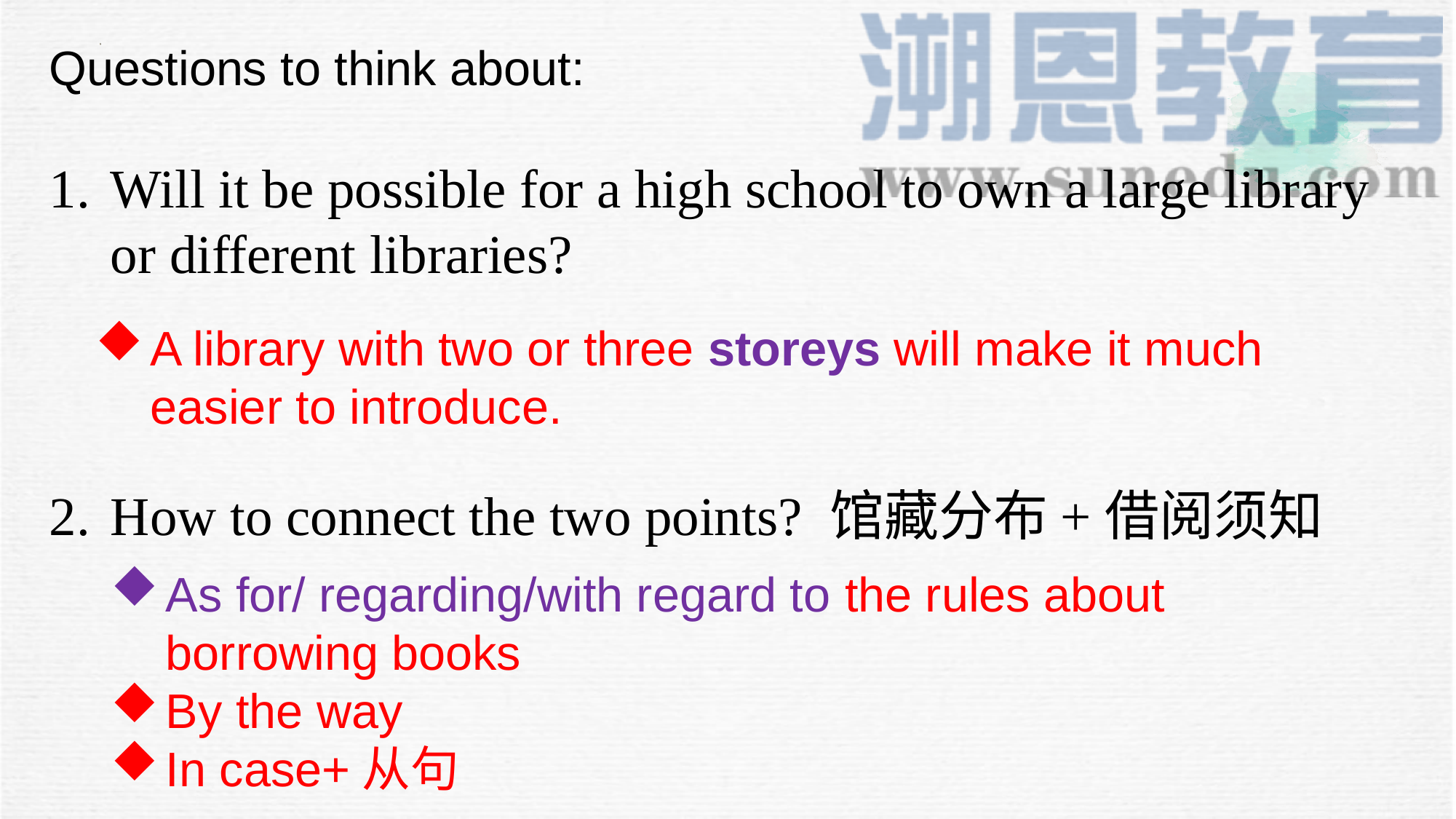

Questions to think about:

Will it be possible for a high school to own a large library or different libraries?

How to connect the two points? 馆藏分布+借阅须知

A library with two or three storeys will make it much easier to introduce.
As for/ regarding/with regard to the rules about borrowing books
By the way
In case+从句